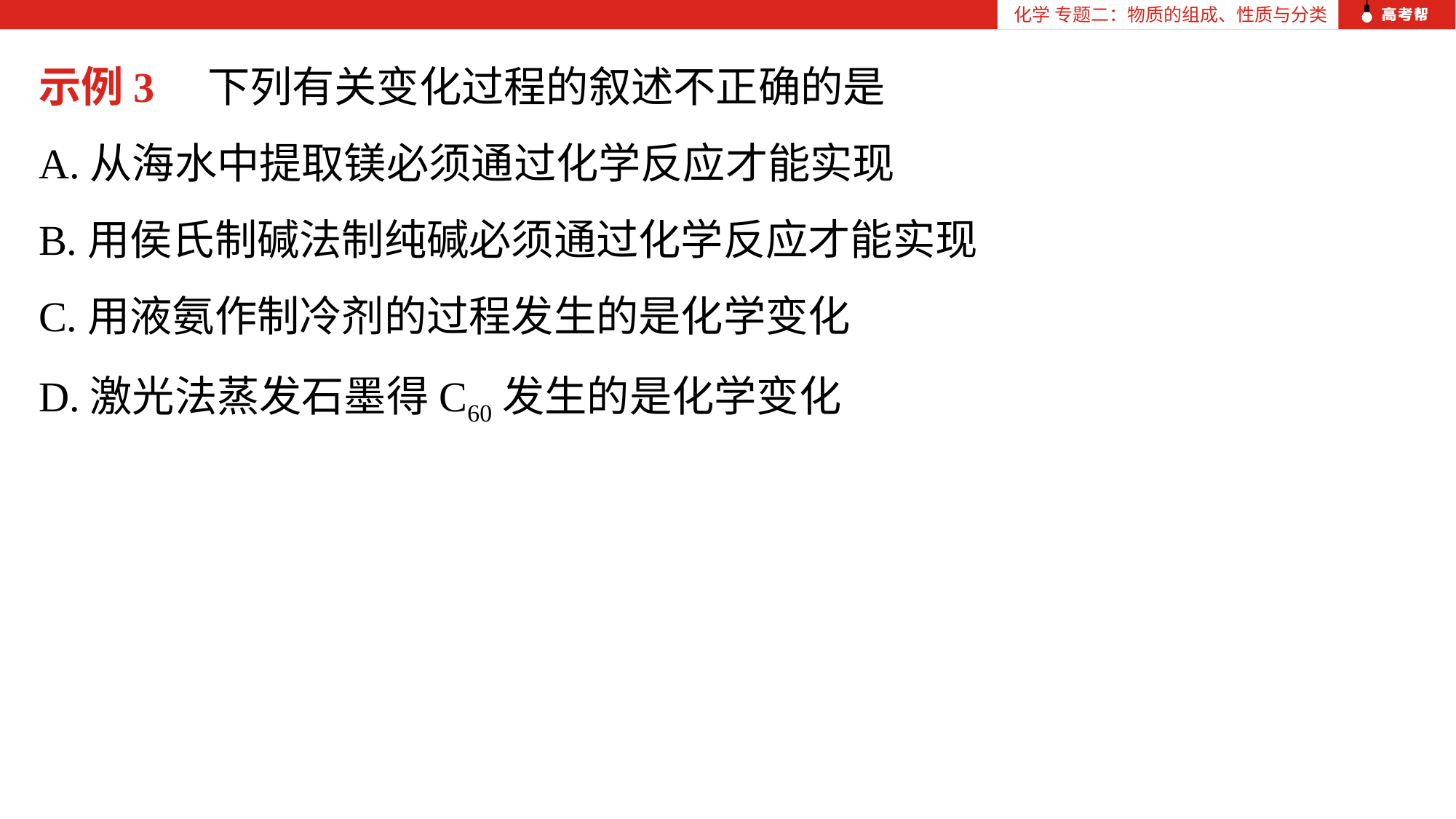

化学 专题二：物质的组成、性质与分类

示例3　下列有关变化过程的叙述不正确的是
A.从海水中提取镁必须通过化学反应才能实现
B.用侯氏制碱法制纯碱必须通过化学反应才能实现
C.用液氨作制冷剂的过程发生的是化学变化
D.激光法蒸发石墨得C60发生的是化学变化